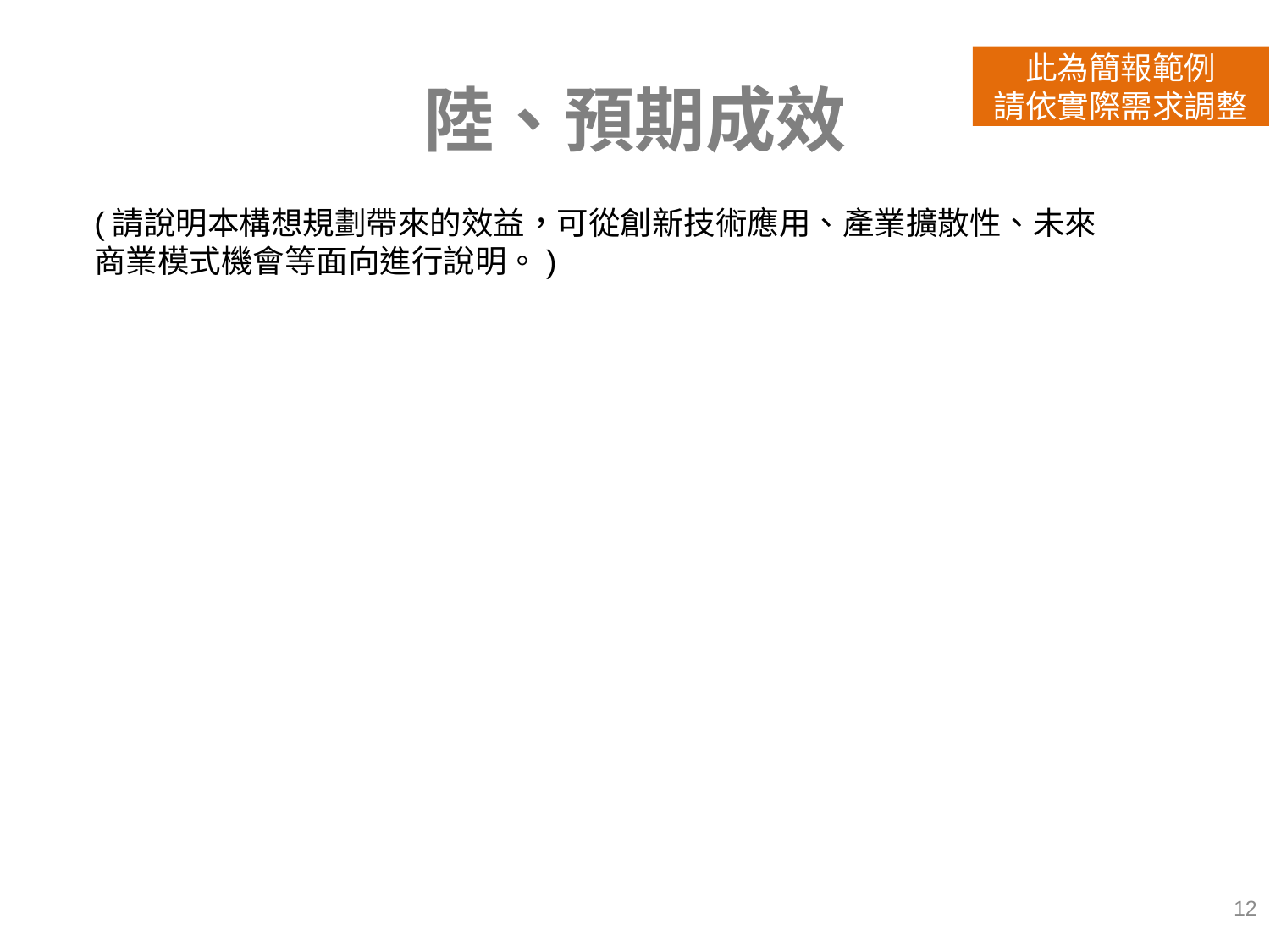

# 陸、預期成效
此為簡報範例
請依實際需求調整
(請說明本構想規劃帶來的效益，可從創新技術應用、產業擴散性、未來商業模式機會等面向進行說明。)
12